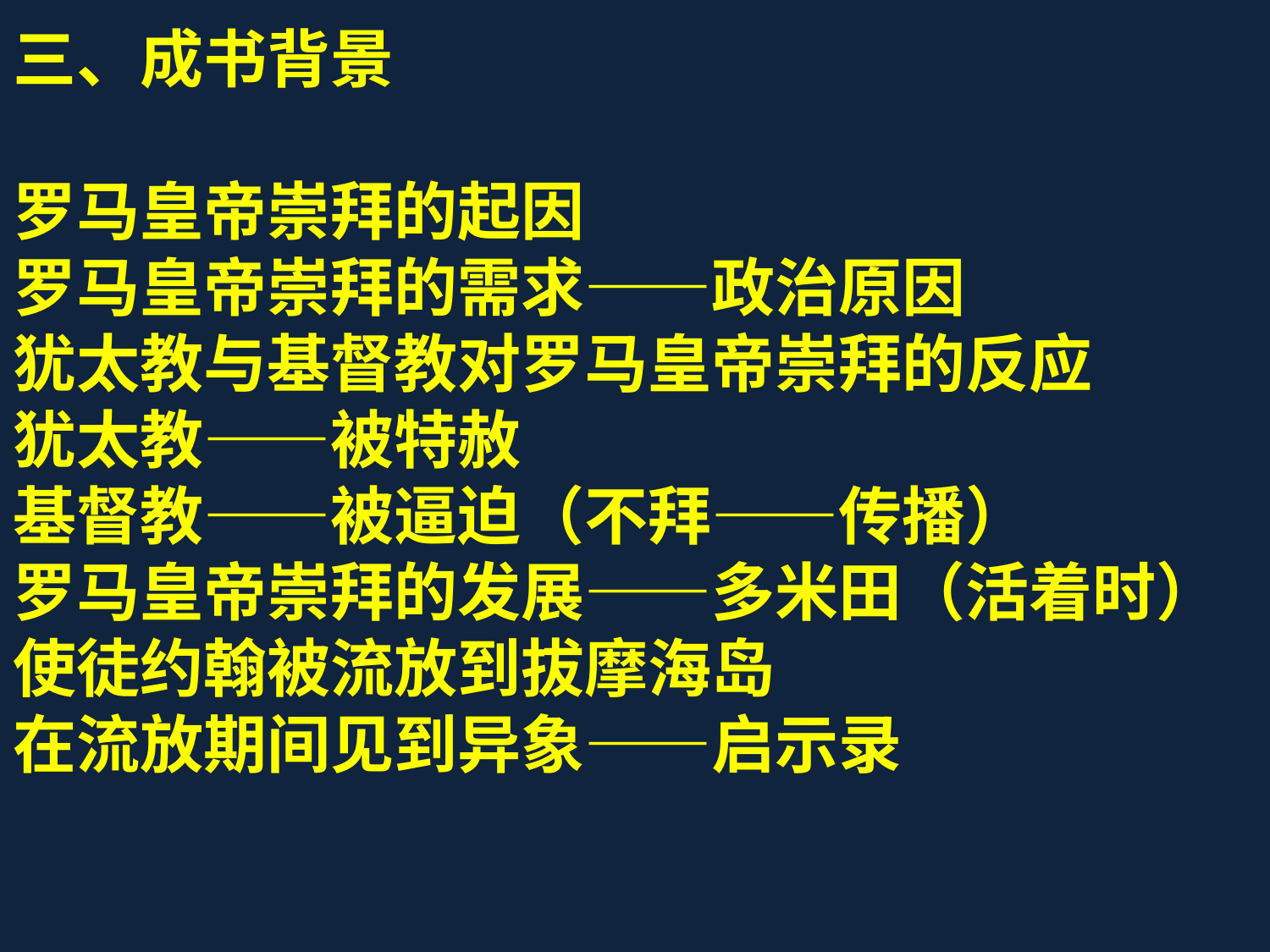

三、成书背景

罗马皇帝崇拜的起因
罗马皇帝崇拜的需求——政治原因
犹太教与基督教对罗马皇帝崇拜的反应
犹太教——被特赦
基督教——被逼迫（不拜——传播）
罗马皇帝崇拜的发展——多米田（活着时）
使徒约翰被流放到拔摩海岛
在流放期间见到异象——启示录